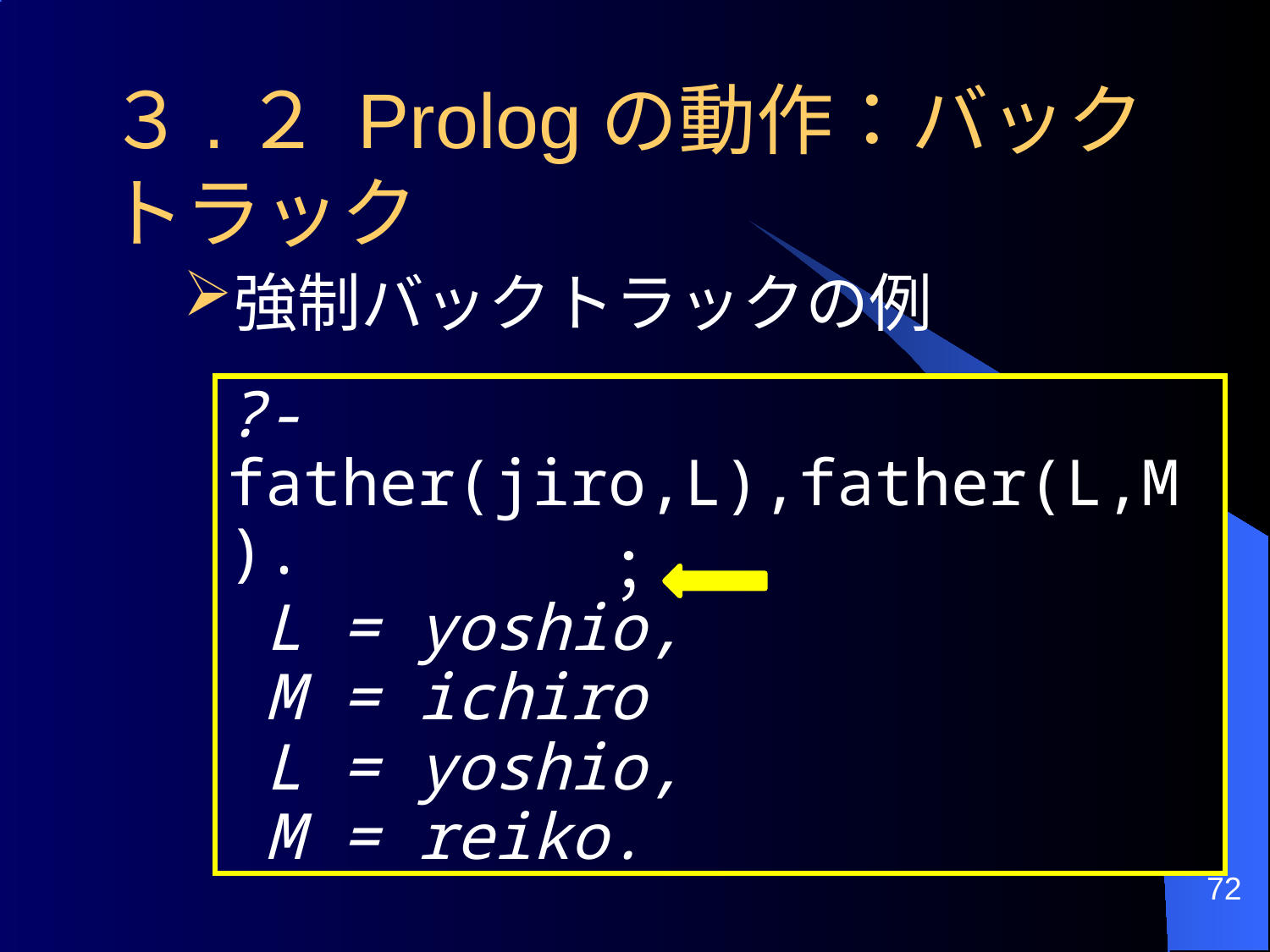

３.２ Prologの動作：バックトラック
強制バックトラックの例
?- father(jiro,L),father(L,M).
 L = yoshio,
 M = ichiro
 L = yoshio,
 M = reiko.
；

72